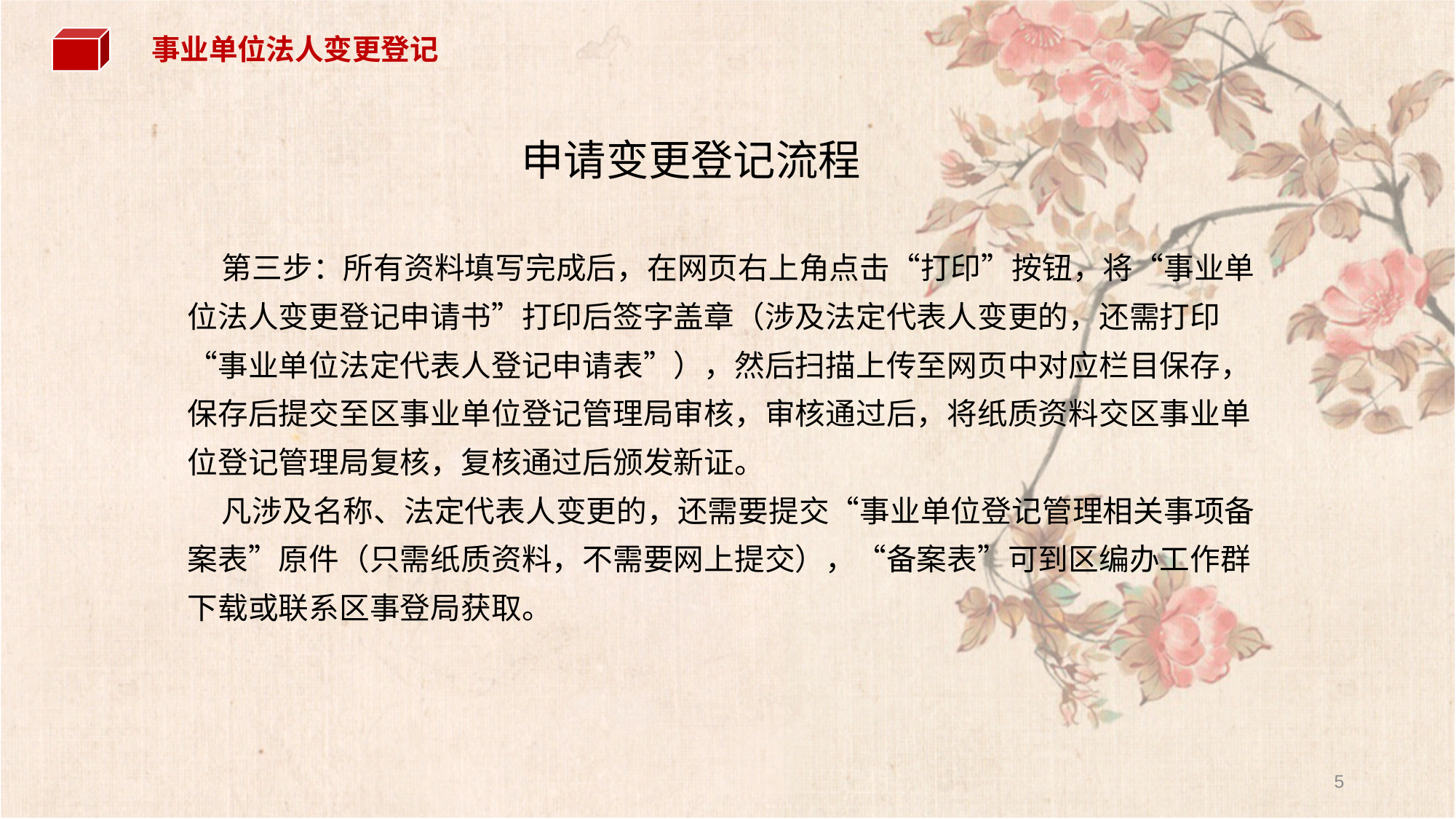

事业单位法人变更登记

申请变更登记流程
    第三步：所有资料填写完成后，在网页右上角点击“打印”按钮，将“事业单位法人变更登记申请书”打印后签字盖章（涉及法定代表人变更的，还需打印“事业单位法定代表人登记申请表”），然后扫描上传至网页中对应栏目保存，保存后提交至区事业单位登记管理局审核，审核通过后，将纸质资料交区事业单位登记管理局复核，复核通过后颁发新证。
    凡涉及名称、法定代表人变更的，还需要提交“事业单位登记管理相关事项备案表”原件（只需纸质资料，不需要网上提交），“备案表”可到区编办工作群下载或联系区事登局获取。
5